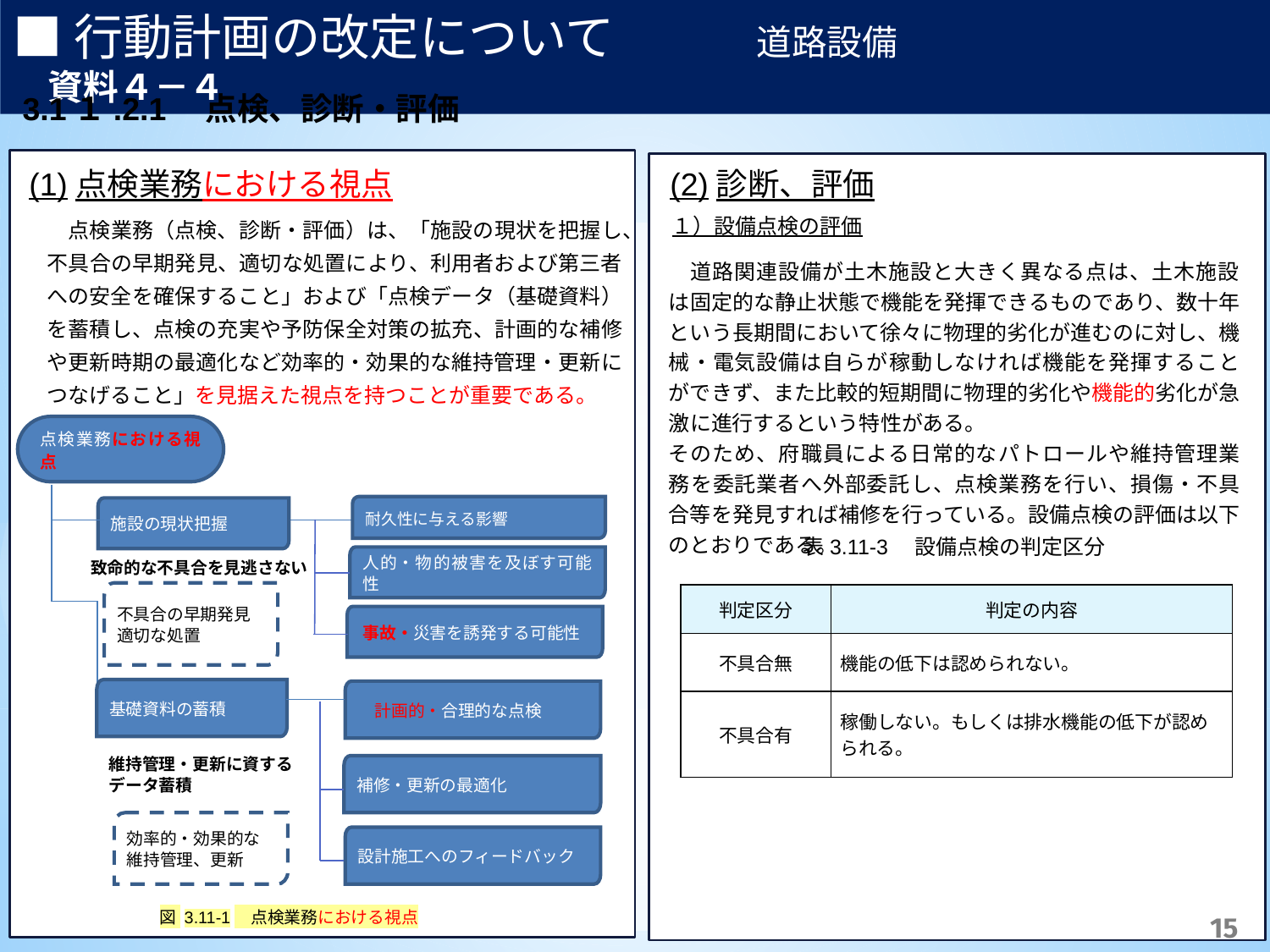

■行動計画の改定について　　　　道路設備　　　　　　　　　　　資料４－４
3.1１.2.1　点検、診断・評価

(1)点検業務における視点
(2)診断、評価
　点検業務（点検、診断・評価）は、「施設の現状を把握し、不具合の早期発見、適切な処置により、利用者および第三者への安全を確保すること」および「点検データ（基礎資料）を蓄積し、点検の充実や予防保全対策の拡充、計画的な補修や更新時期の最適化など効率的・効果的な維持管理・更新につなげること」を見据えた視点を持つことが重要である。
１）設備点検の評価
　道路関連設備が土木施設と大きく異なる点は、土木施設は固定的な静止状態で機能を発揮できるものであり、数十年という長期間において徐々に物理的劣化が進むのに対し、機械・電気設備は自らが稼動しなければ機能を発揮することができず、また比較的短期間に物理的劣化や機能的劣化が急激に進行するという特性がある。
そのため、府職員による日常的なパトロールや維持管理業務を委託業者へ外部委託し、点検業務を行い、損傷・不具合等を発見すれば補修を行っている。設備点検の評価は以下のとおりである。
点検業務における視点
施設の現状把握
人的・物的被害を及ぼす可能性
致命的な不具合を見逃さない
不具合の早期発見
適切な処置
事故・災害を誘発する可能性
基礎資料の蓄積
　計画的・合理的な点検
維持管理・更新に資する
データ蓄積
補修・更新の最適化
効率的・効果的な
維持管理、更新
設計施工へのフィードバック
耐久性に与える影響
表3.11‑3　設備点検の判定区分
| 判定区分 | 判定の内容 |
| --- | --- |
| 不具合無 | 機能の低下は認められない。 |
| 不具合有 | 稼働しない。もしくは排水機能の低下が認められる。 |
図 3.11‑1　点検業務における視点
15